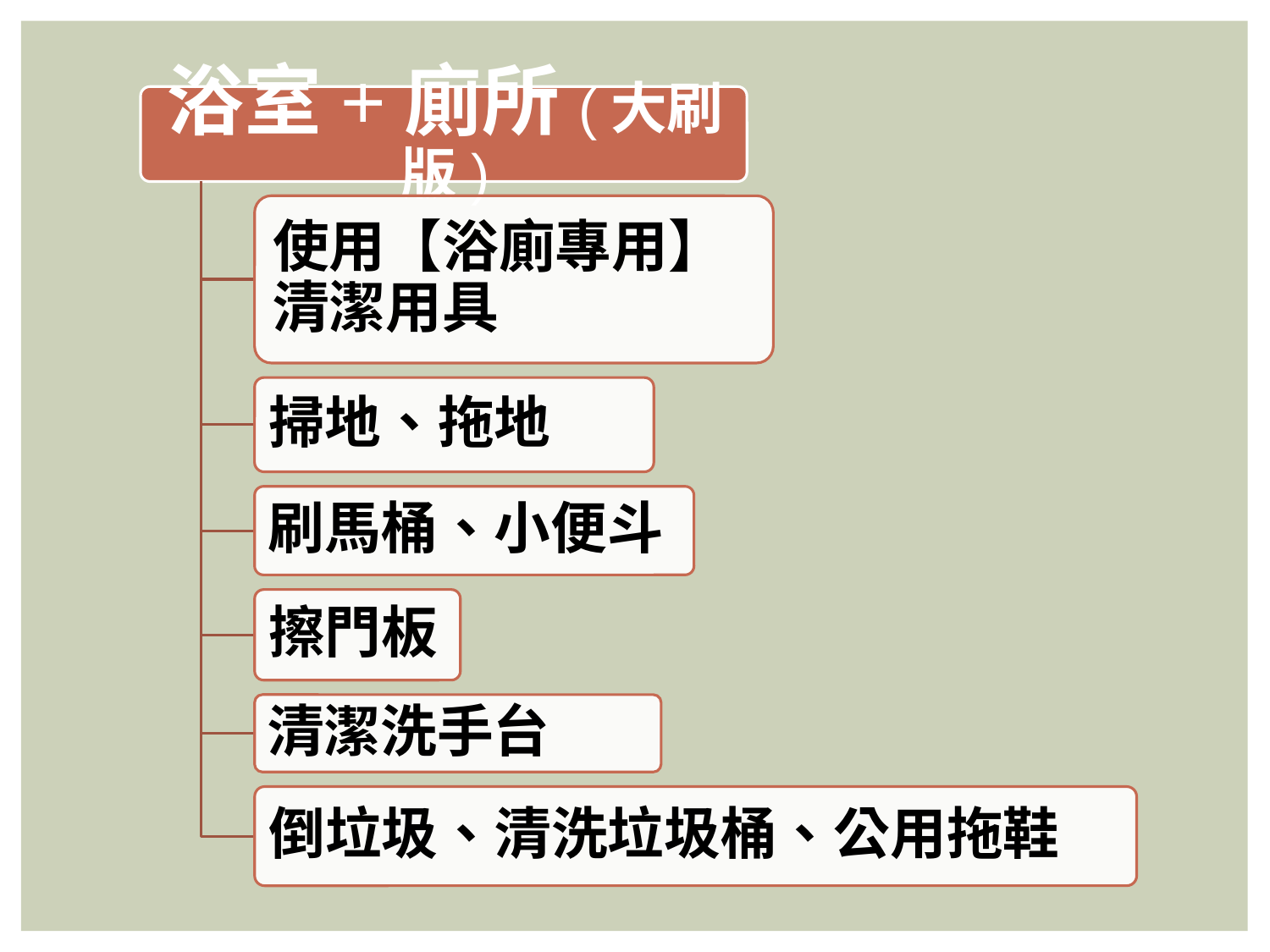

浴室+廁所(大刷版)
使用【浴廁專用】
清潔用具
掃地、拖地
刷馬桶、小便斗
擦門板
清潔洗手台
倒垃圾、清洗垃圾桶、公用拖鞋